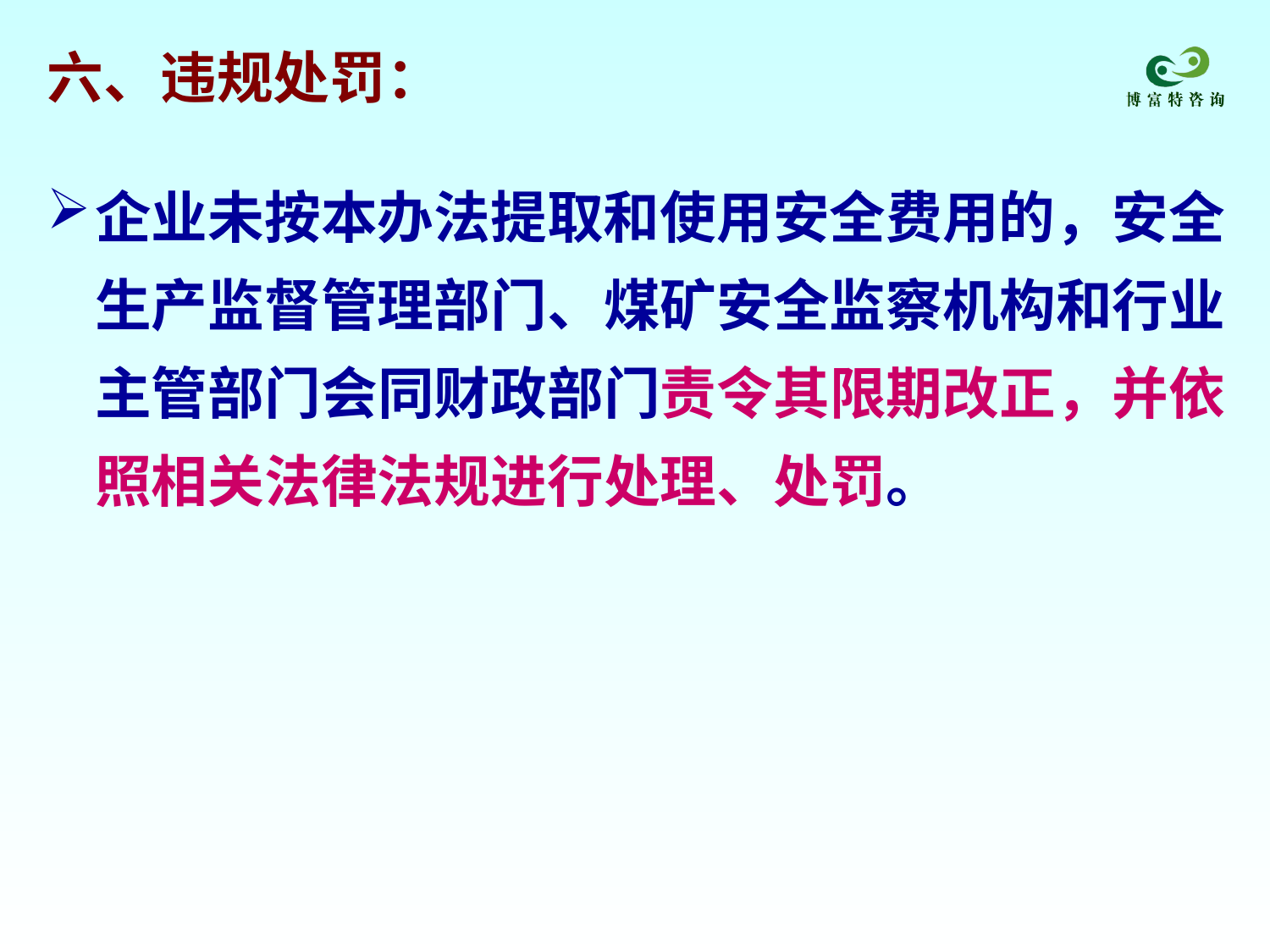

六、违规处罚：

企业未按本办法提取和使用安全费用的，安全生产监督管理部门、煤矿安全监察机构和行业主管部门会同财政部门责令其限期改正，并依照相关法律法规进行处理、处罚。